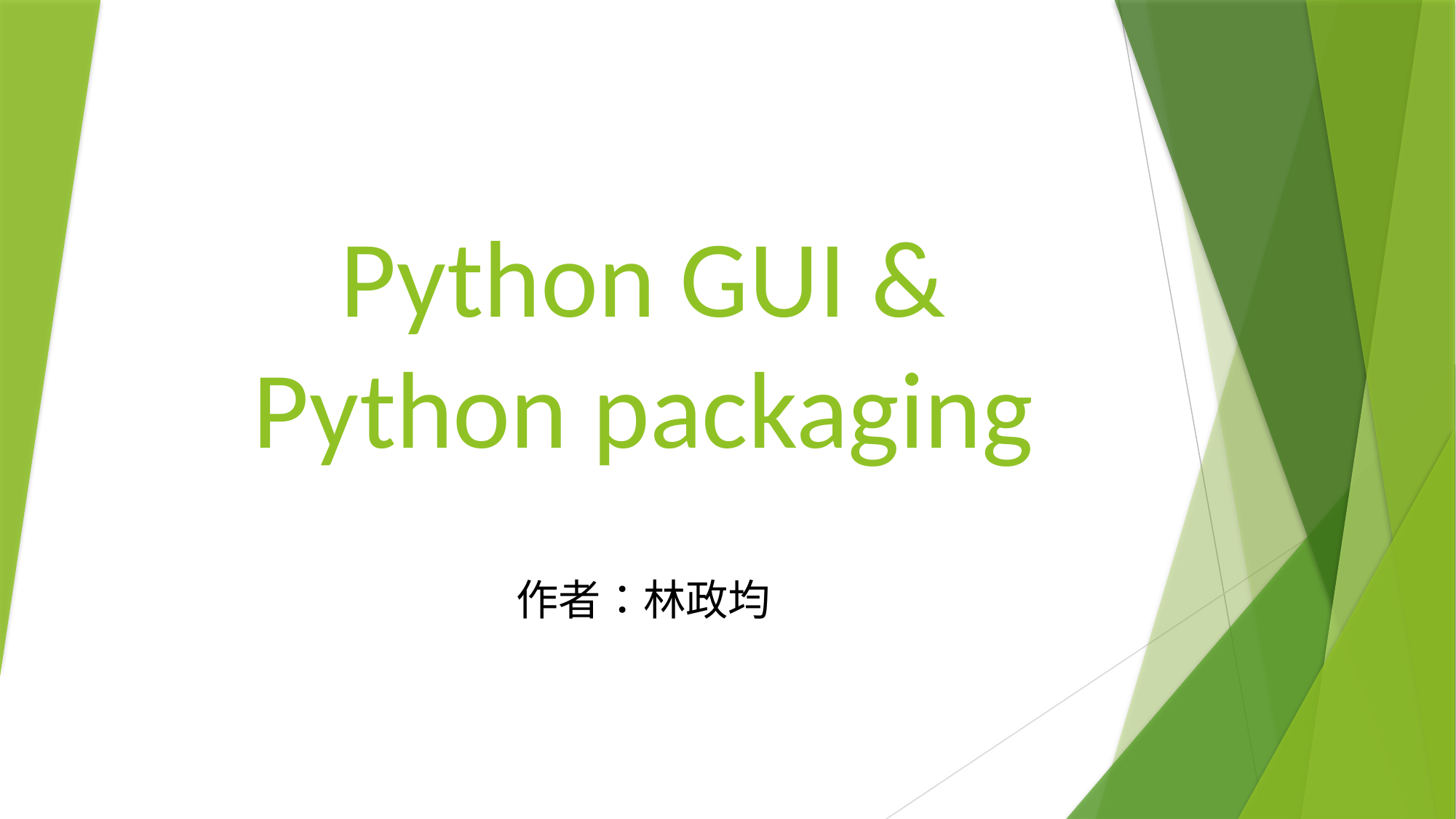

# Python GUI & Python packaging
作者：林政均